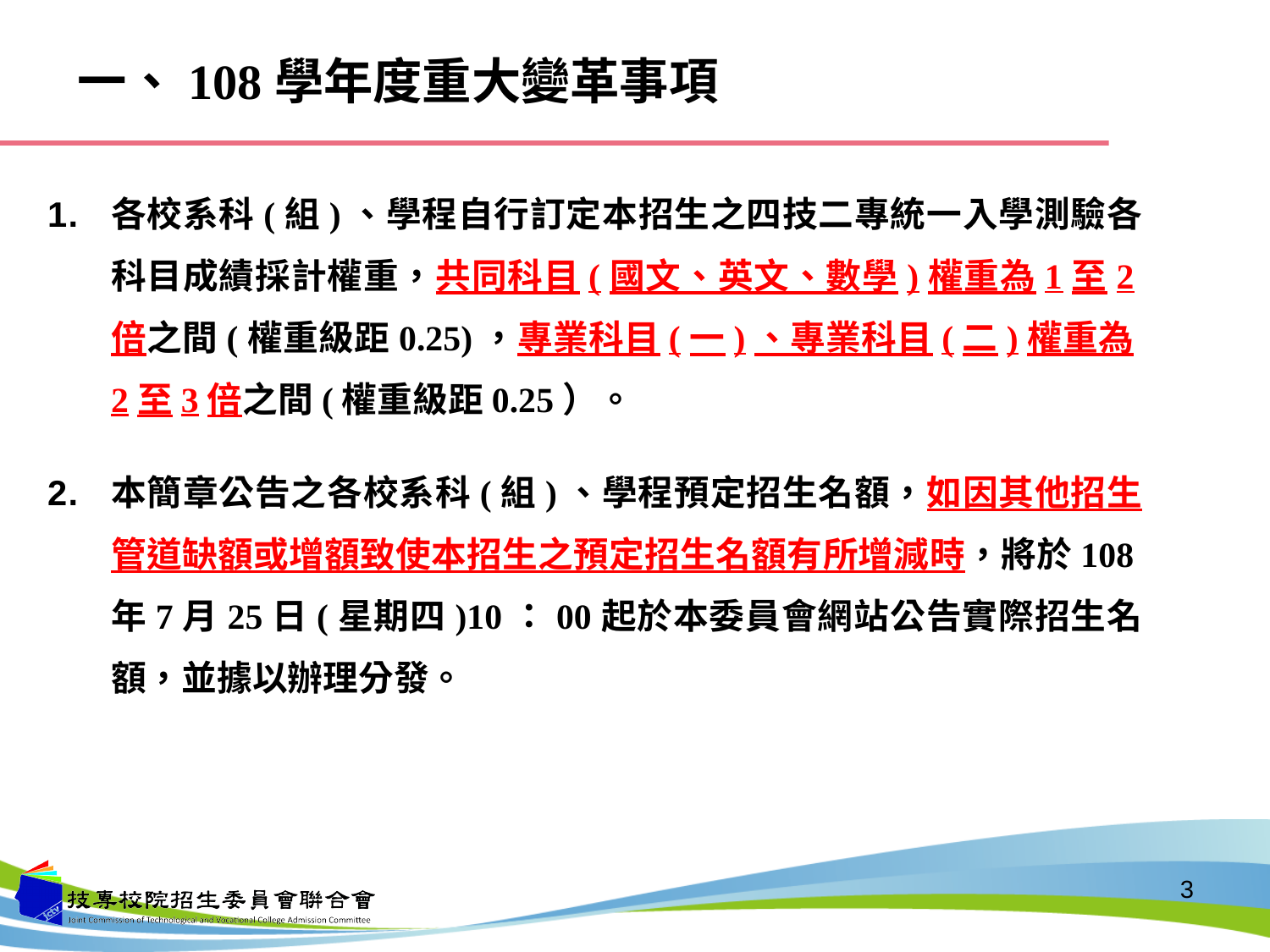

# 一、108學年度重大變革事項
各校系科(組)、學程自行訂定本招生之四技二專統一入學測驗各科目成績採計權重，共同科目(國文、英文、數學)權重為1至2倍之間(權重級距0.25)，專業科目(一)、專業科目(二)權重為2至3倍之間(權重級距0.25）。
本簡章公告之各校系科(組)、學程預定招生名額，如因其他招生管道缺額或增額致使本招生之預定招生名額有所增減時，將於108年7月25日(星期四)10：00起於本委員會網站公告實際招生名額，並據以辦理分發。

3